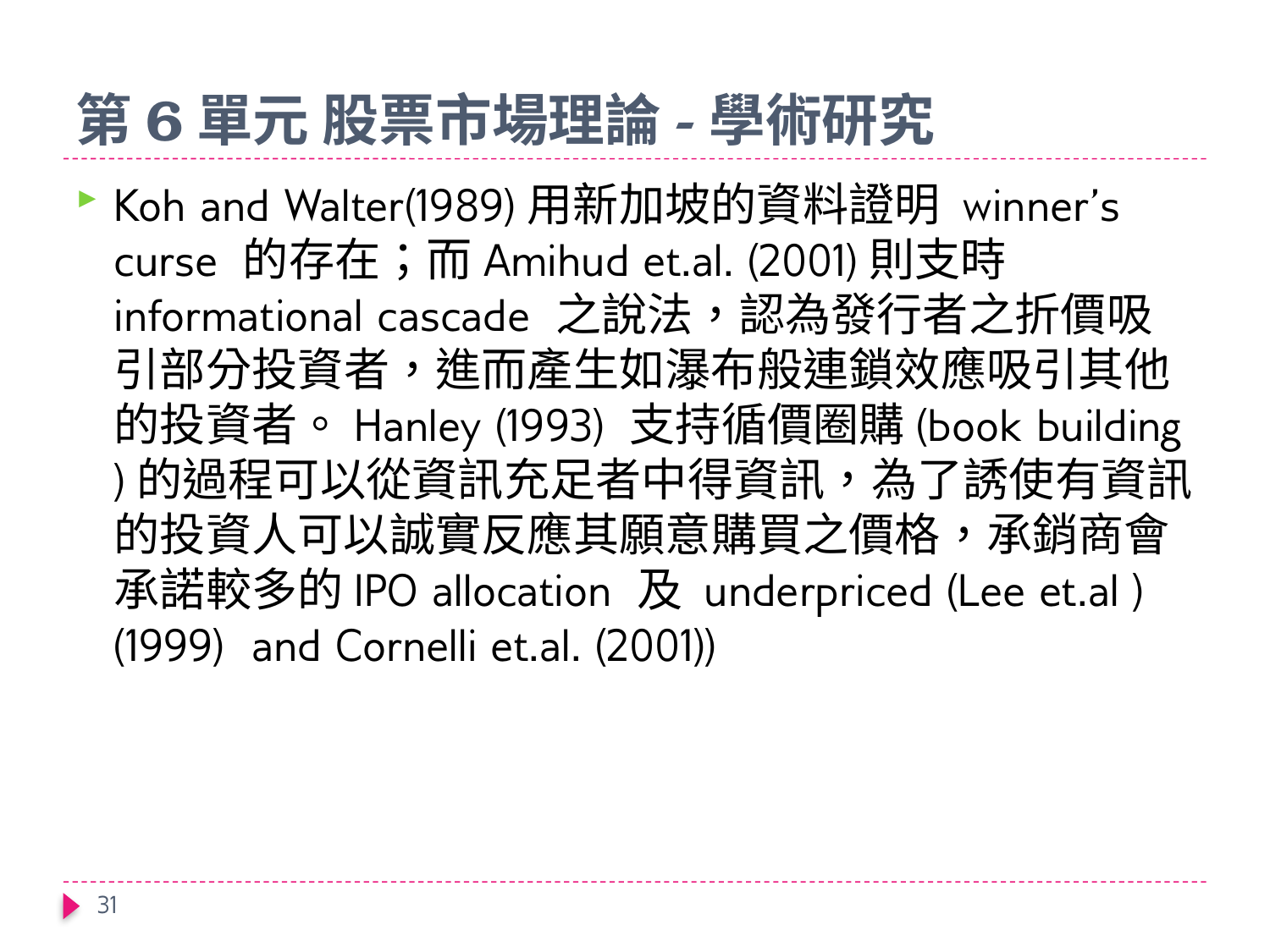

# 第6單元 股票市場理論-學術研究
Koh and Walter(1989)用新加坡的資料證明 winner’s curse 的存在；而Amihud et.al. (2001)則支時informational cascade 之說法，認為發行者之折價吸引部分投資者，進而產生如瀑布般連鎖效應吸引其他的投資者。Hanley (1993) 支持循價圈購(book building )的過程可以從資訊充足者中得資訊，為了誘使有資訊的投資人可以誠實反應其願意購買之價格，承銷商會承諾較多的IPO allocation 及 underpriced (Lee et.al )(1999)  and Cornelli et.al. (2001))

31